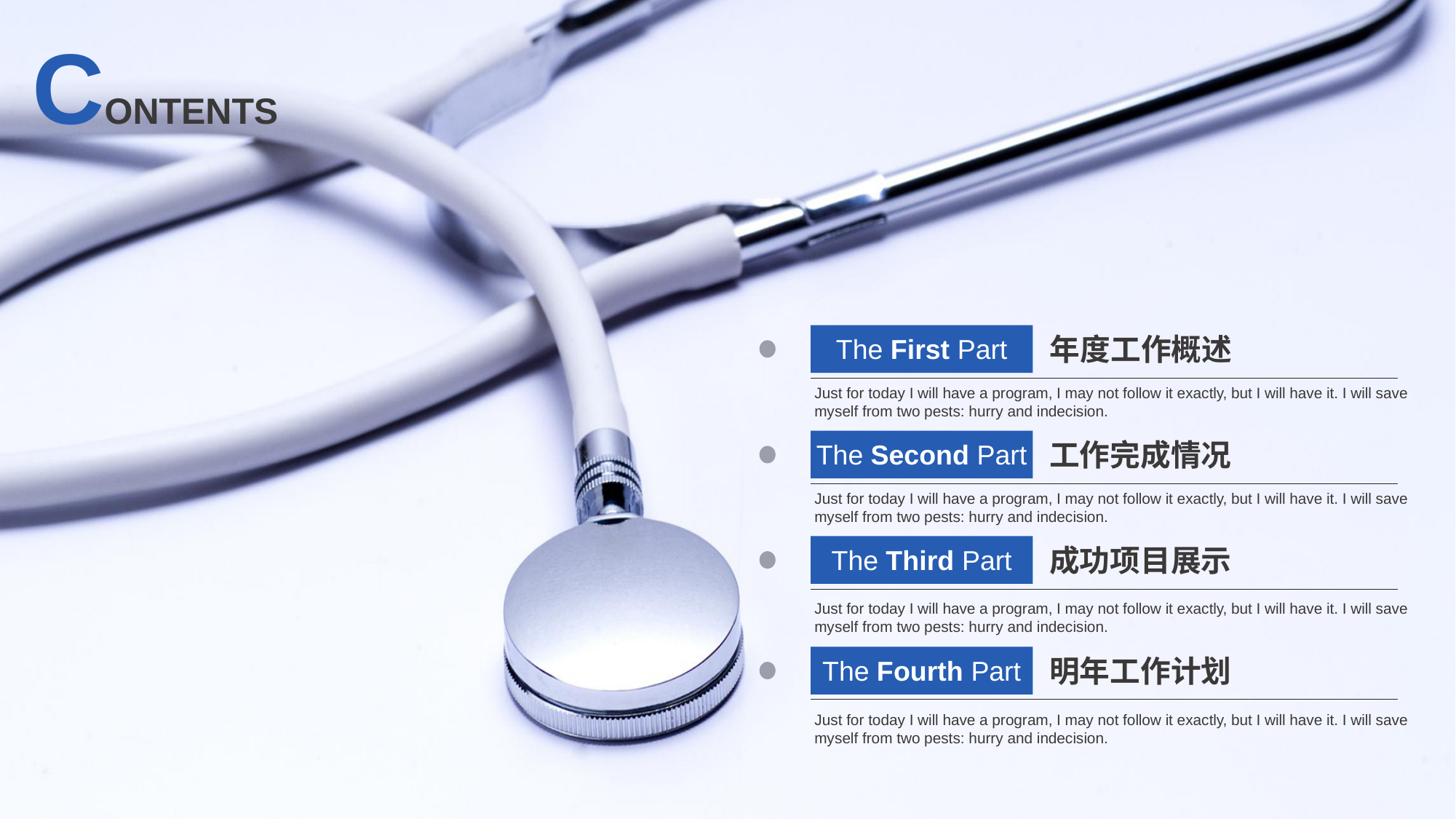

CONTENTS
年度工作概述

The First Part
Just for today I will have a program, I may not follow it exactly, but I will have it. I will save myself from two pests: hurry and indecision.

工作完成情况

The Second Part
Just for today I will have a program, I may not follow it exactly, but I will have it. I will save myself from two pests: hurry and indecision.

成功项目展示

The Third Part
Just for today I will have a program, I may not follow it exactly, but I will have it. I will save myself from two pests: hurry and indecision.

明年工作计划

The Fourth Part
Just for today I will have a program, I may not follow it exactly, but I will have it. I will save myself from two pests: hurry and indecision.